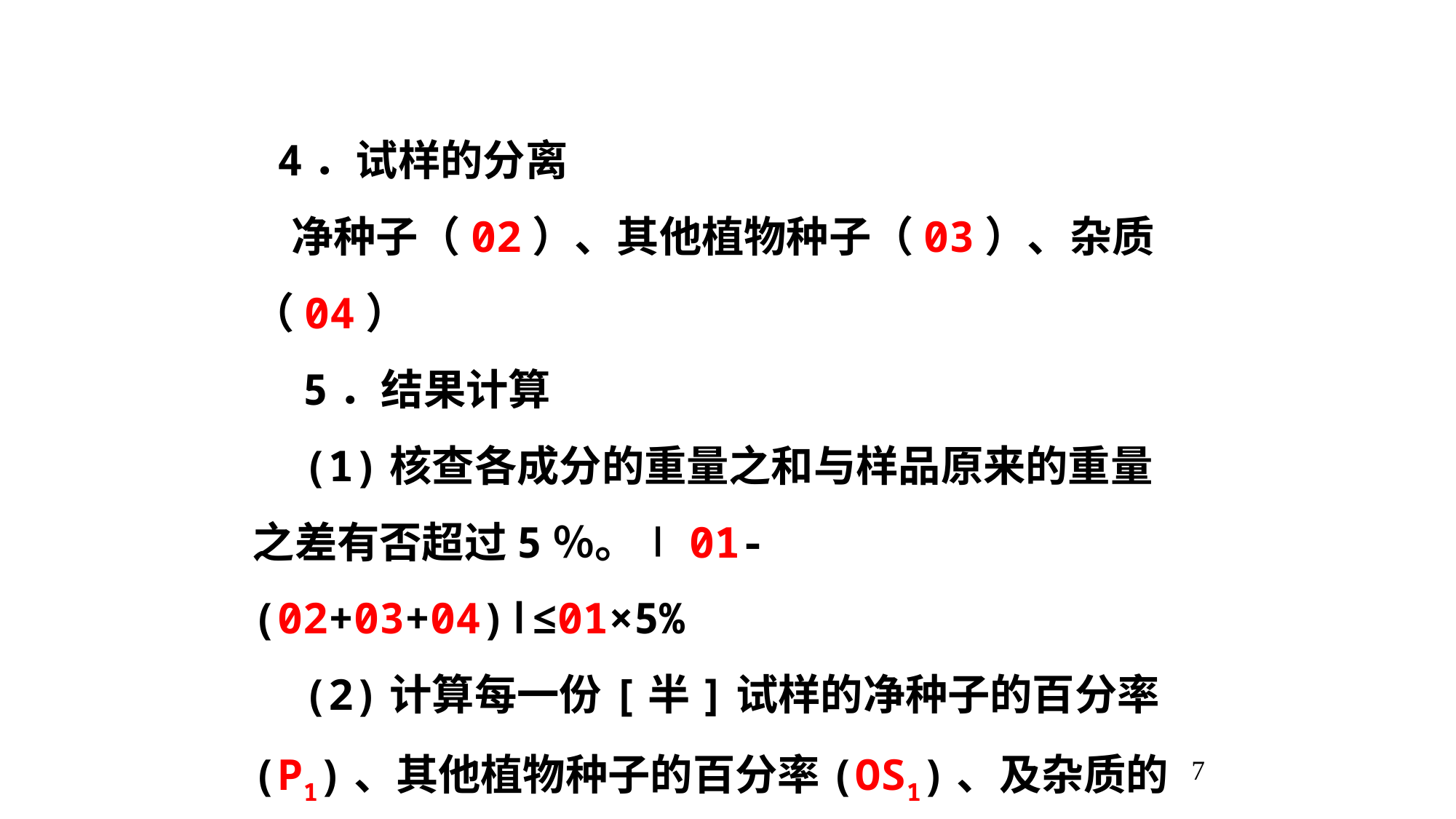

4．试样的分离
   净种子（02）、其他植物种子（03）、杂质（04）
  5．结果计算
  (1)核查各成分的重量之和与样品原来的重量之差有否超过5％。∣01-(02+03+04)∣≤01×5%
  (2)计算每一份[半]试样的净种子的百分率(P1)、其他植物种子的百分率(OS1)、及杂质的百分率(I1)：   P1=02/ (02+03+04)
7